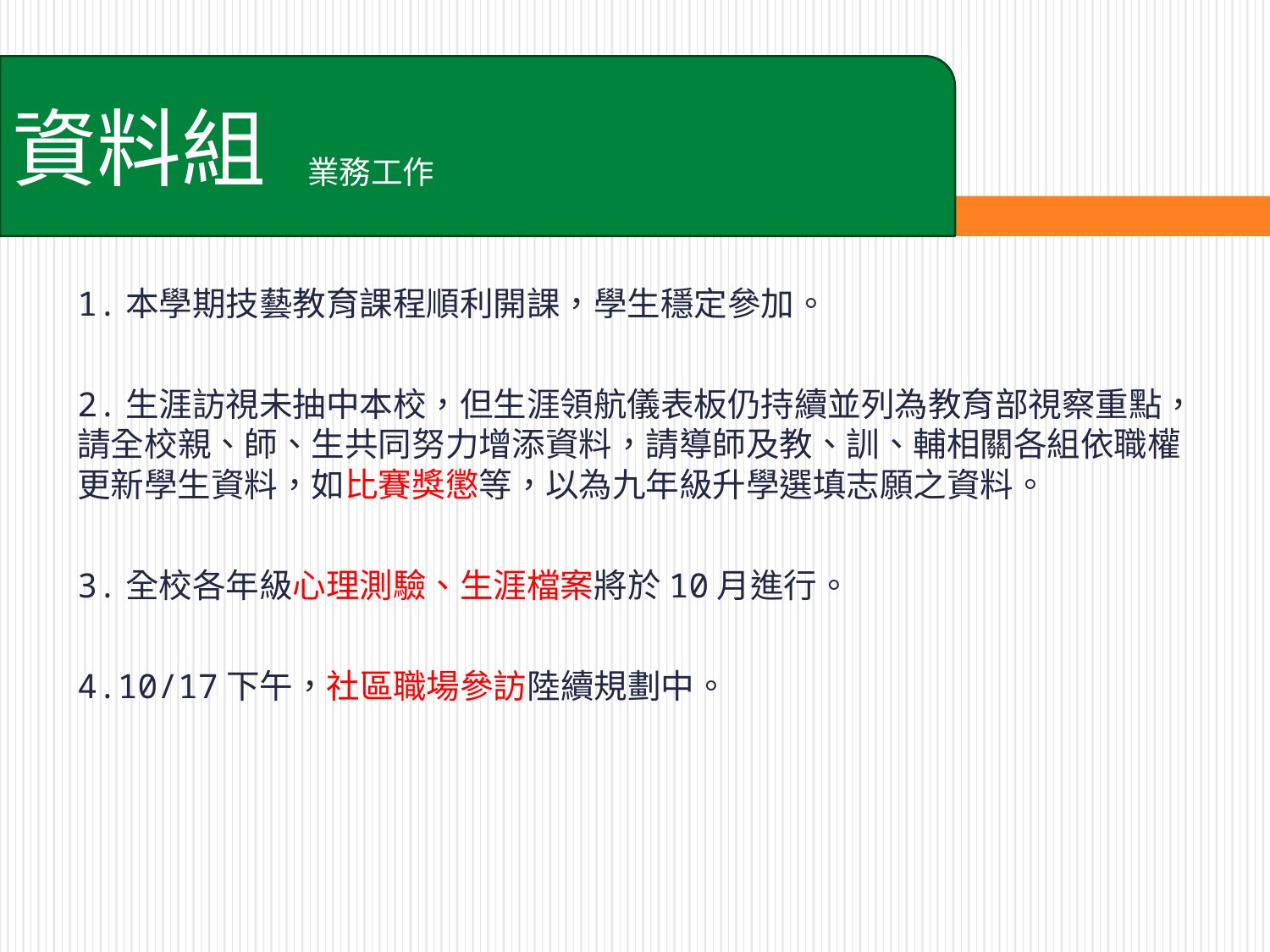

資料組
業務工作

1.本學期技藝教育課程順利開課，學生穩定參加。

2.生涯訪視未抽中本校，但生涯領航儀表板仍持續並列為教育部視察重點，請全校親、師、生共同努力增添資料，請導師及教、訓、輔相關各組依職權更新學生資料，如比賽獎懲等，以為九年級升學選填志願之資料。

3.全校各年級心理測驗、生涯檔案將於10月進行。

4.10/17下午，社區職場參訪陸續規劃中。